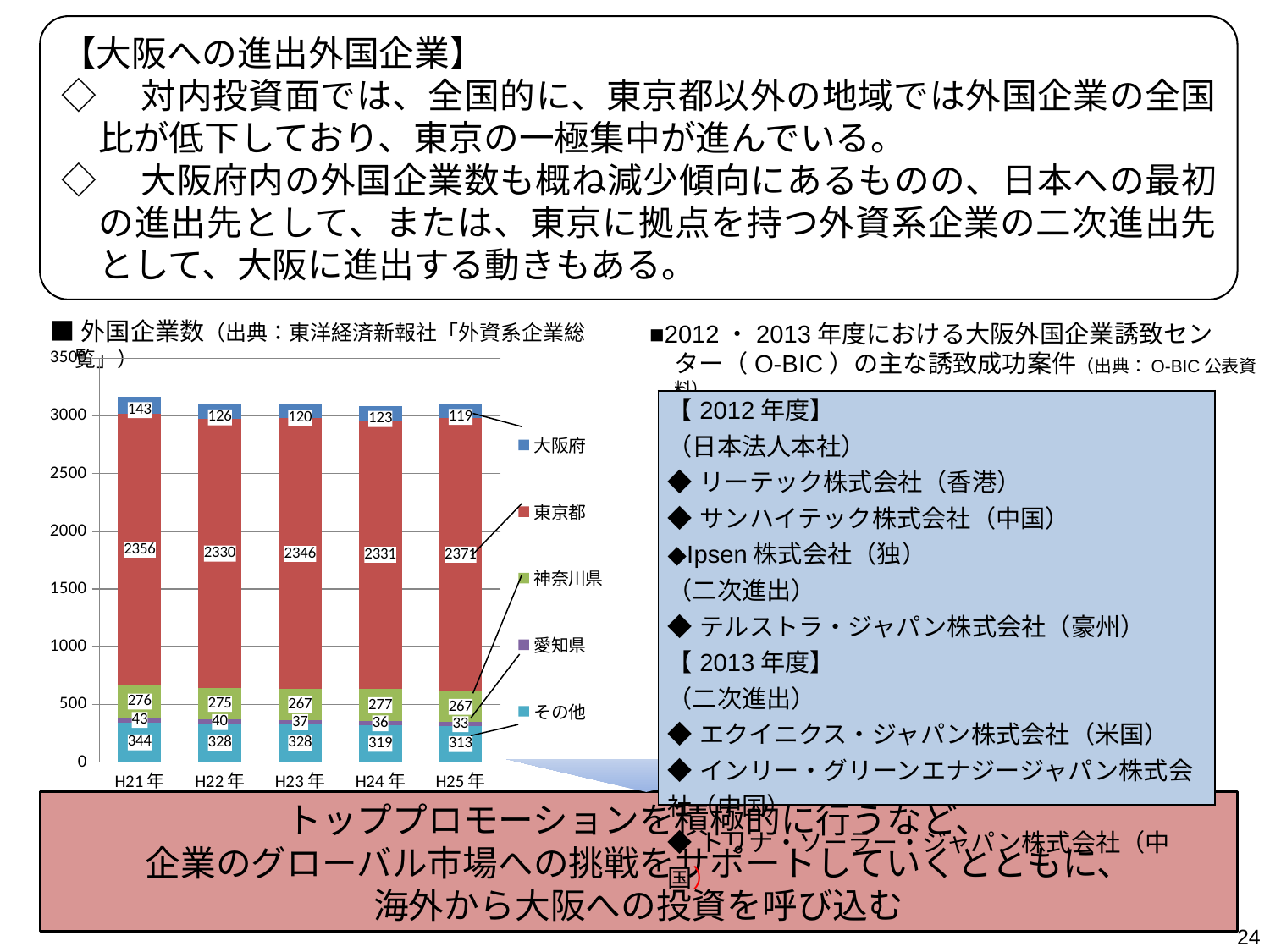

【大阪への進出外国企業】
◇　対内投資面では、全国的に、東京都以外の地域では外国企業の全国比が低下しており、東京の一極集中が進んでいる。
◇　大阪府内の外国企業数も概ね減少傾向にあるものの、日本への最初の進出先として、または、東京に拠点を持つ外資系企業の二次進出先として、大阪に進出する動きもある。
■外国企業数（出典：東洋経済新報社「外資系企業総覧」）
■2012・2013年度における大阪外国企業誘致センター（O-BIC）の主な誘致成功案件（出典：O-BIC公表資料）

### Chart

| Category | その他 | 愛知県 | 神奈川県 | 東京都 | 大阪府 |
|---|---|---|---|---|---|
| H21年 | 344.0 | 43.0 | 276.0 | 2356.0 | 143.0 |
| H22年 | 328.0 | 40.0 | 275.0 | 2330.0 | 126.0 |
| H23年 | 328.0 | 37.0 | 267.0 | 2346.0 | 120.0 |
| H24年 | 319.0 | 36.0 | 277.0 | 2331.0 | 123.0 |
| H25年 | 313.0 | 33.0 | 267.0 | 2371.0 | 119.0 |
| 【2012年度】 （日本法人本社） ◆リーテック株式会社（香港） ◆サンハイテック株式会社（中国） ◆Ipsen株式会社（独） （二次進出） ◆テルストラ・ジャパン株式会社（豪州） 【2013年度】 （二次進出） ◆エクイニクス・ジャパン株式会社（米国） ◆インリー・グリーンエナジージャパン株式会社（中国） ◆トリナ・ソーラー・ジャパン株式会社（中国） |
| --- |

トッププロモーションを積極的に行うなど、
企業のグローバル市場への挑戦をサポートしていくとともに、
海外から大阪への投資を呼び込む
24